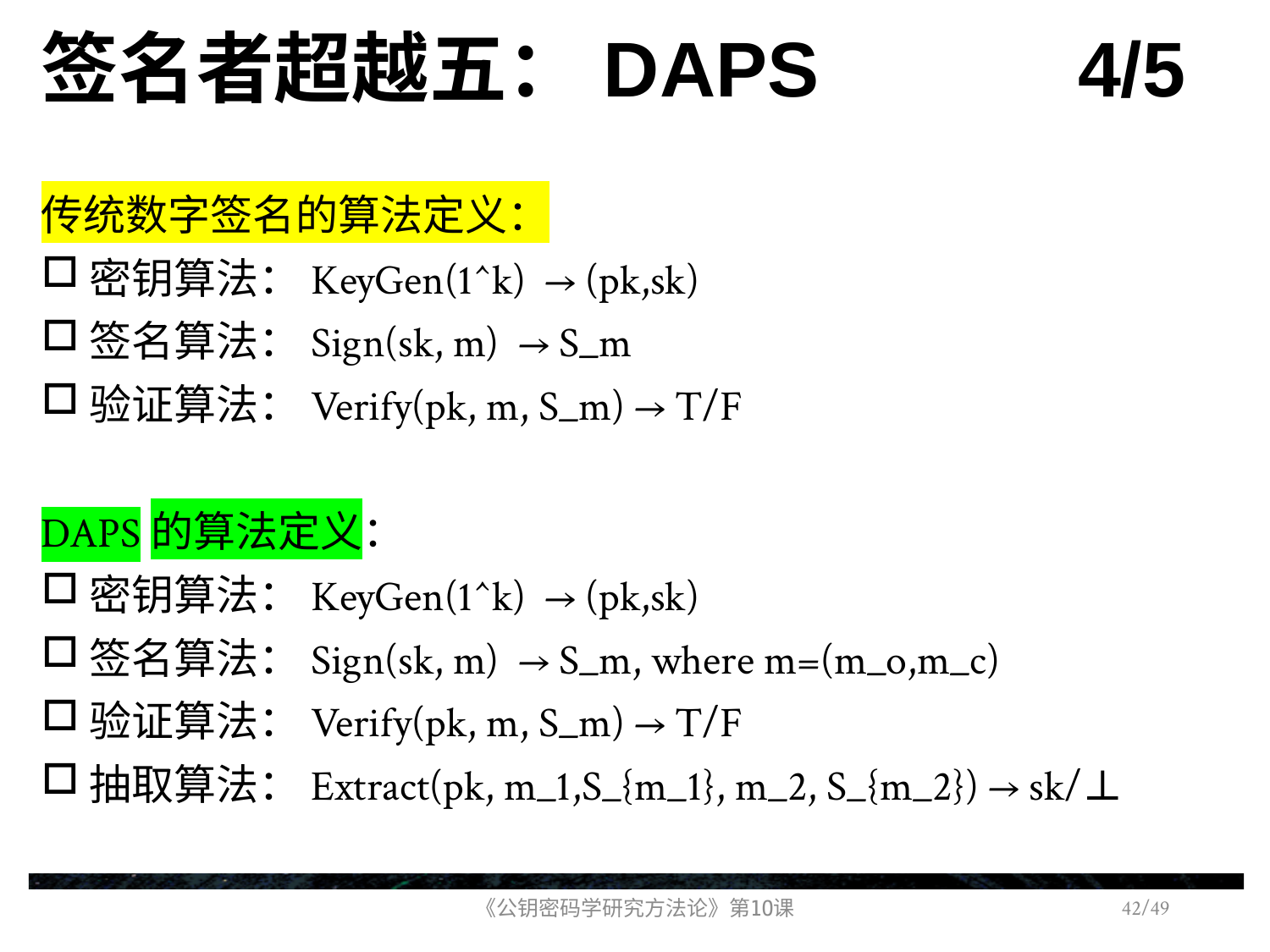

# 签名者超越五：DAPS            4/5
传统数字签名的算法定义：
密钥算法：KeyGen(1^k)  → (pk,sk)
签名算法：Sign(sk, m)  → S_m
验证算法：Verify(pk, m, S_m) → T/F

DAPS的算法定义：
密钥算法：KeyGen(1^k)  → (pk,sk)
签名算法：Sign(sk, m)  → S_m, where m=(m_o,m_c)
验证算法：Verify(pk, m, S_m) → T/F
抽取算法：Extract(pk, m_1,S_{m_1}, m_2, S_{m_2}) → sk/⊥

《公钥密码学研究方法论》第10课
42/49